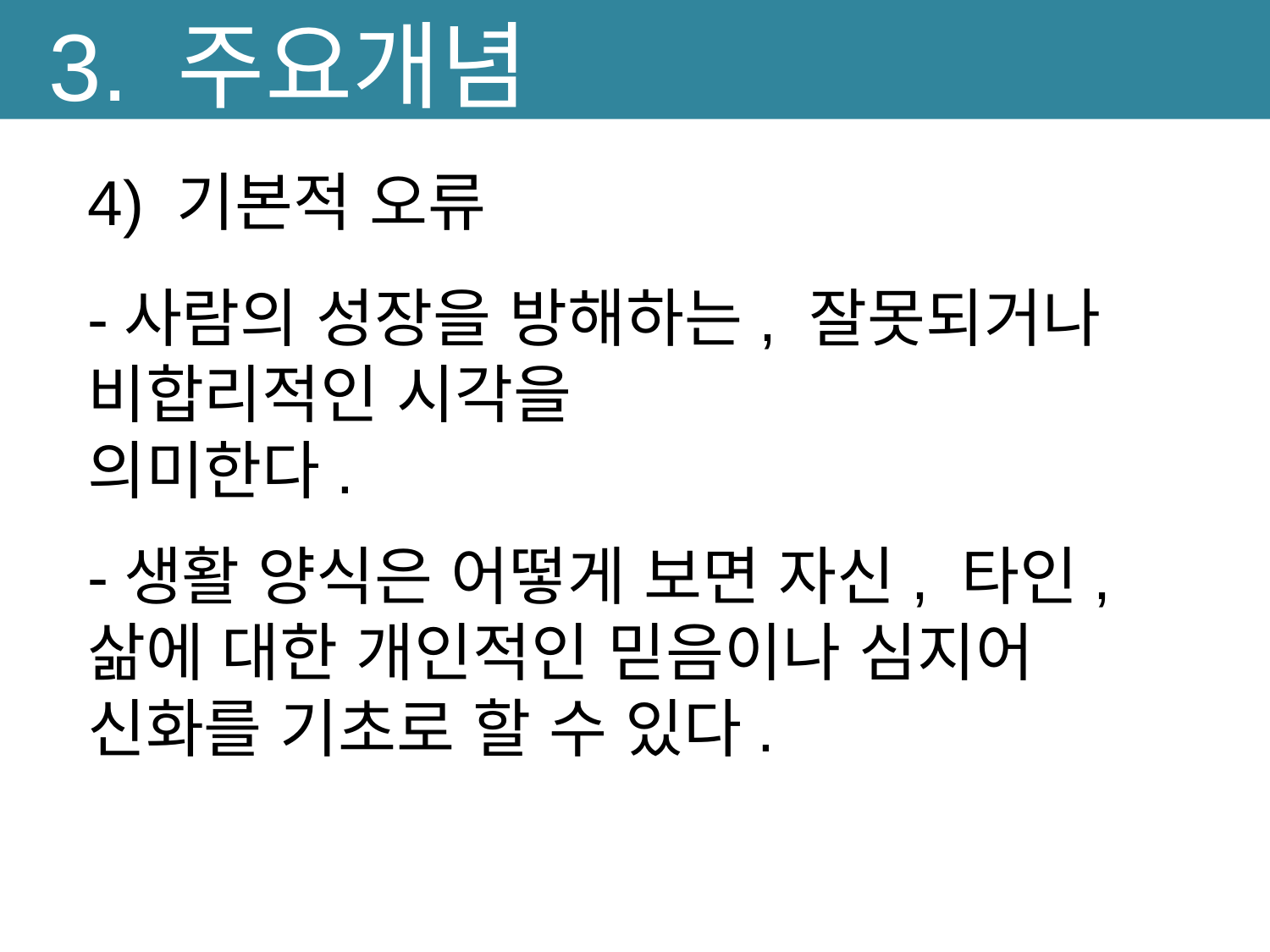

3. 주요개념
4) 기본적 오류
-사람의 성장을 방해하는, 잘못되거나 비합리적인 시각을
의미한다.

-생활 양식은 어떻게 보면 자신, 타인, 삶에 대한 개인적인 믿음이나 심지어 신화를 기초로 할 수 있다.